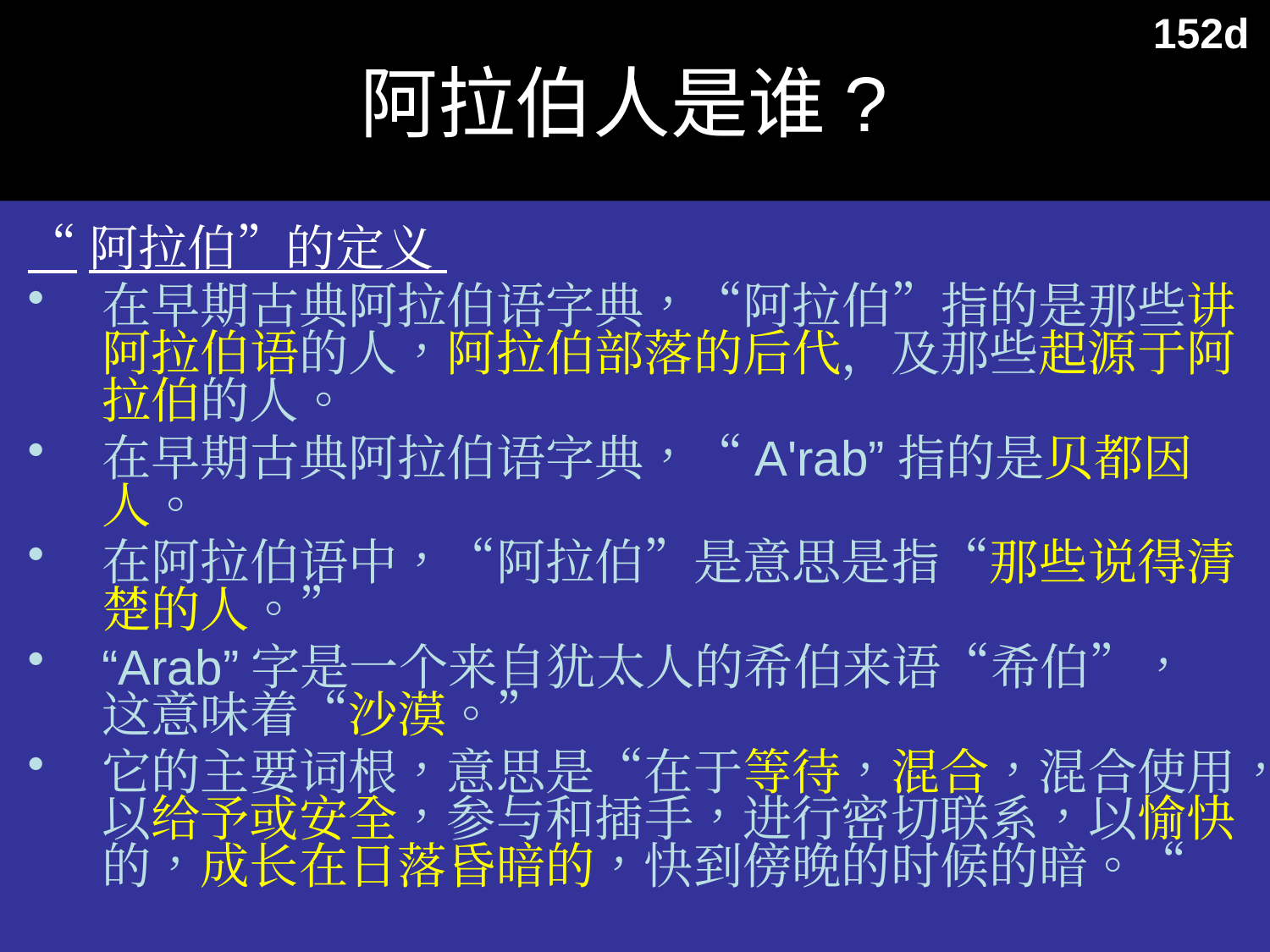

# 阿拉伯人是谁?
152d
“阿拉伯”的定义
在早期古典阿拉伯语字典，“阿拉伯”指的是那些讲阿拉伯语的人，阿拉伯部落的后代，及那些起源于阿拉伯的人。
在早期古典阿拉伯语字典，“A'rab”指的是贝都因人。
在阿拉伯语中，“阿拉伯”是意思是指“那些说得清楚的人。”
“Arab”字是一个来自犹太人的希伯来语“希伯”，这意味着“沙漠。”
它的主要词根，意思是“在于等待，混合，混合使用，以给予或安全，参与和插手，进行密切联系，以愉快的，成长在日落昏暗的，快到傍晚的时候的暗。“